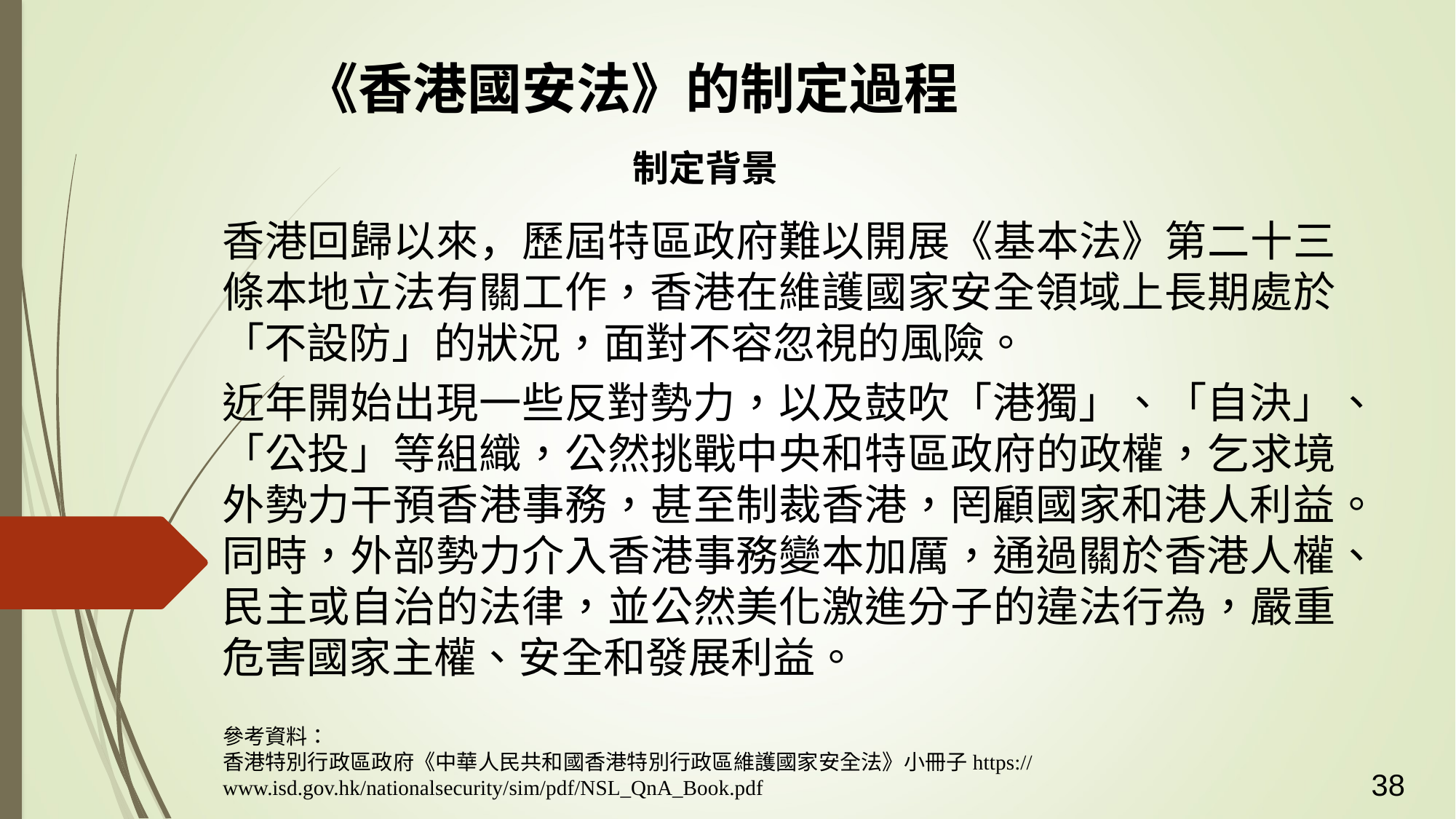

《香港國安法》的制定過程
制定背景
香港回歸以來，歷屆特區政府難以開展《基本法》第二十三條本地立法有關工作，香港在維護國家安全領域上長期處於「不設防」的狀況，面對不容忽視的風險。
近年開始出現一些反對勢力，以及鼓吹「港獨」、「自決」、「公投」等組織，公然挑戰中央和特區政府的政權，乞求境外勢力干預香港事務，甚至制裁香港，罔顧國家和港人利益。同時，外部勢力介入香港事務變本加厲，通過關於香港人權、民主或自治的法律，並公然美化激進分子的違法行為，嚴重危害國家主權、安全和發展利益。
參考資料：
香港特別行政區政府《中華人民共和國香港特別行政區維護國家安全法》小冊子https://www.isd.gov.hk/nationalsecurity/sim/pdf/NSL_QnA_Book.pdf
38